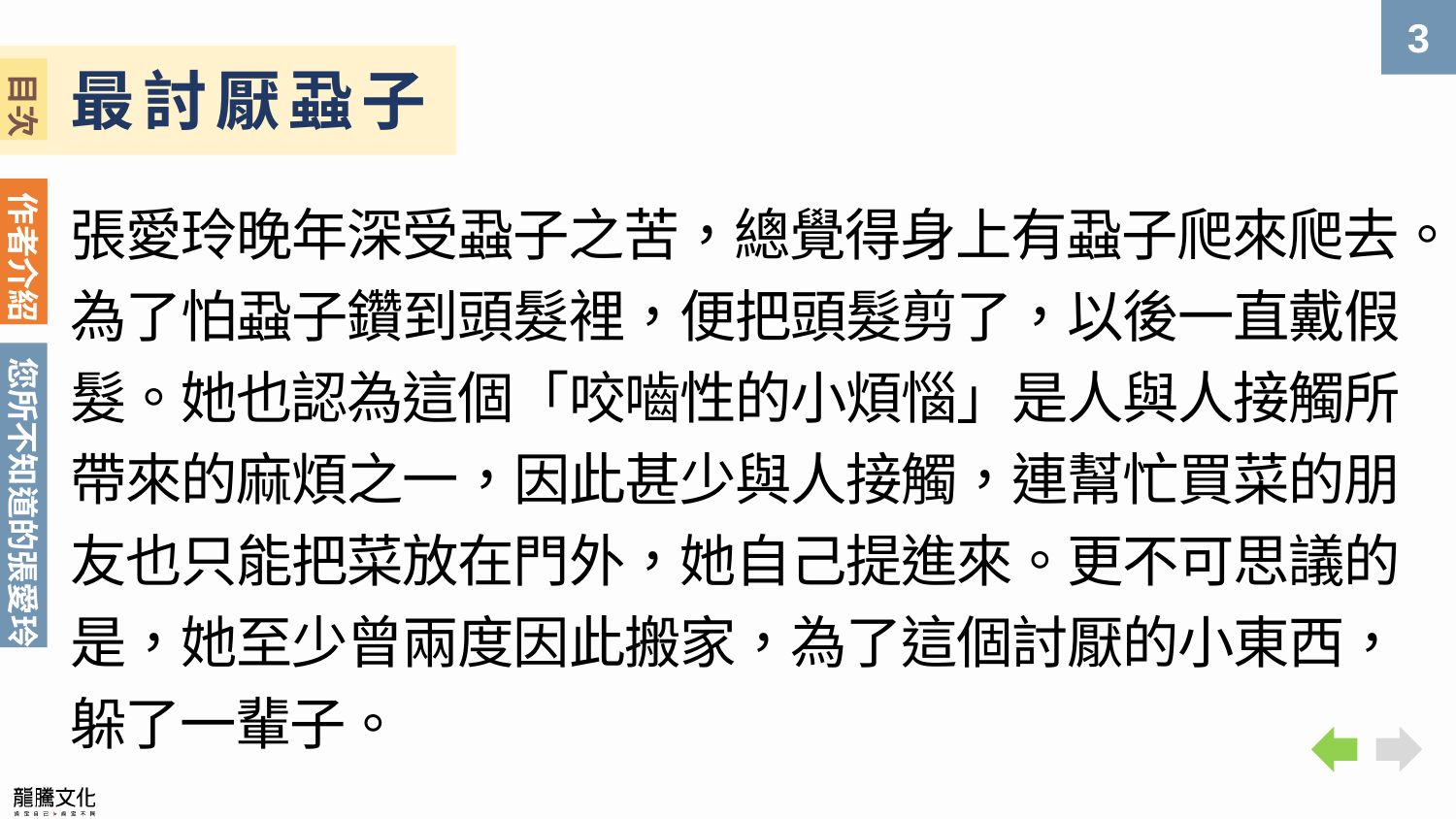

最討厭蝨子
目次
作者介紹
張愛玲晚年深受蝨子之苦，總覺得身上有蝨子爬來爬去。為了怕蝨子鑽到頭髮裡，便把頭髮剪了，以後一直戴假髮。她也認為這個「咬嚙性的小煩惱」是人與人接觸所帶來的麻煩之一，因此甚少與人接觸，連幫忙買菜的朋友也只能把菜放在門外，她自己提進來。更不可思議的是，她至少曾兩度因此搬家，為了這個討厭的小東西，躲了一輩子。
您所不知道的張愛玲